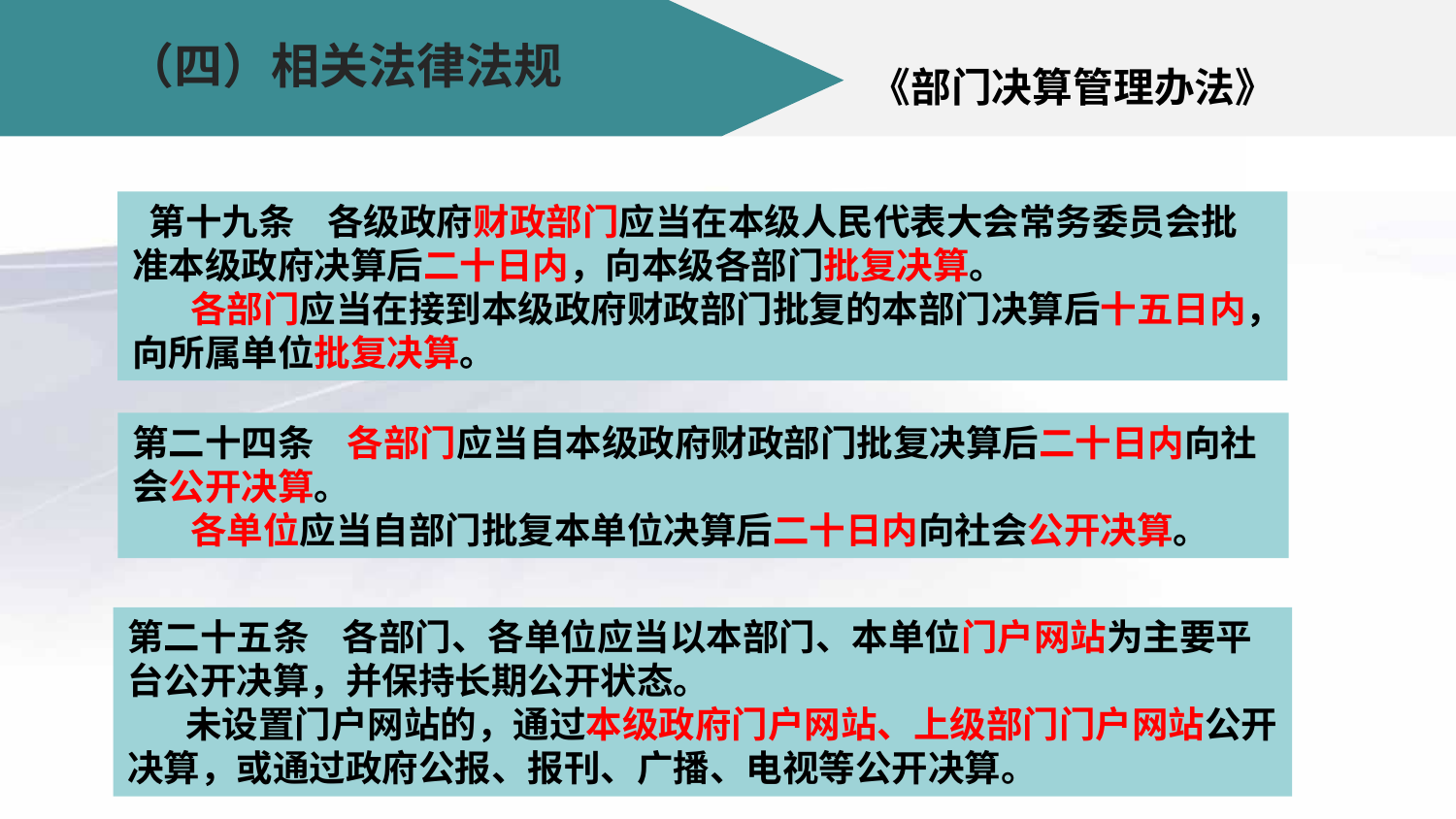

（四）相关法律法规
# 《部门决算管理办法》
 第十九条    各级政府财政部门应当在本级人民代表大会常务委员会批准本级政府决算后二十日内，向本级各部门批复决算。
      各部门应当在接到本级政府财政部门批复的本部门决算后十五日内，向所属单位批复决算。
第二十四条    各部门应当自本级政府财政部门批复决算后二十日内向社会公开决算。
      各单位应当自部门批复本单位决算后二十日内向社会公开决算。
第二十五条    各部门、各单位应当以本部门、本单位门户网站为主要平台公开决算，并保持长期公开状态。
      未设置门户网站的，通过本级政府门户网站、上级部门门户网站公开决算，或通过政府公报、报刊、广播、电视等公开决算。